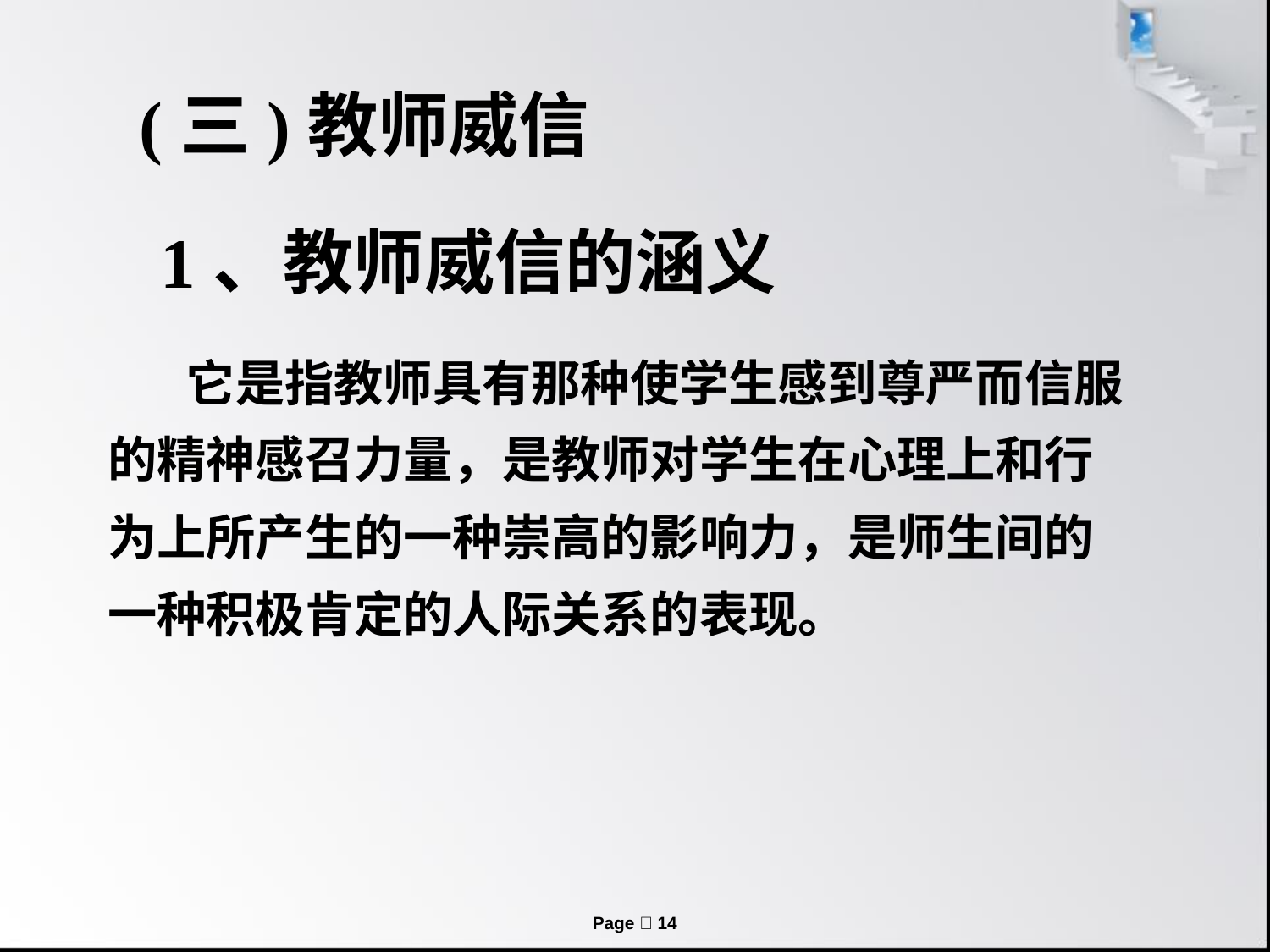

(三)教师威信
1、教师威信的涵义
它是指教师具有那种使学生感到尊严而信服的精神感召力量，是教师对学生在心理上和行为上所产生的一种崇高的影响力，是师生间的一种积极肯定的人际关系的表现。